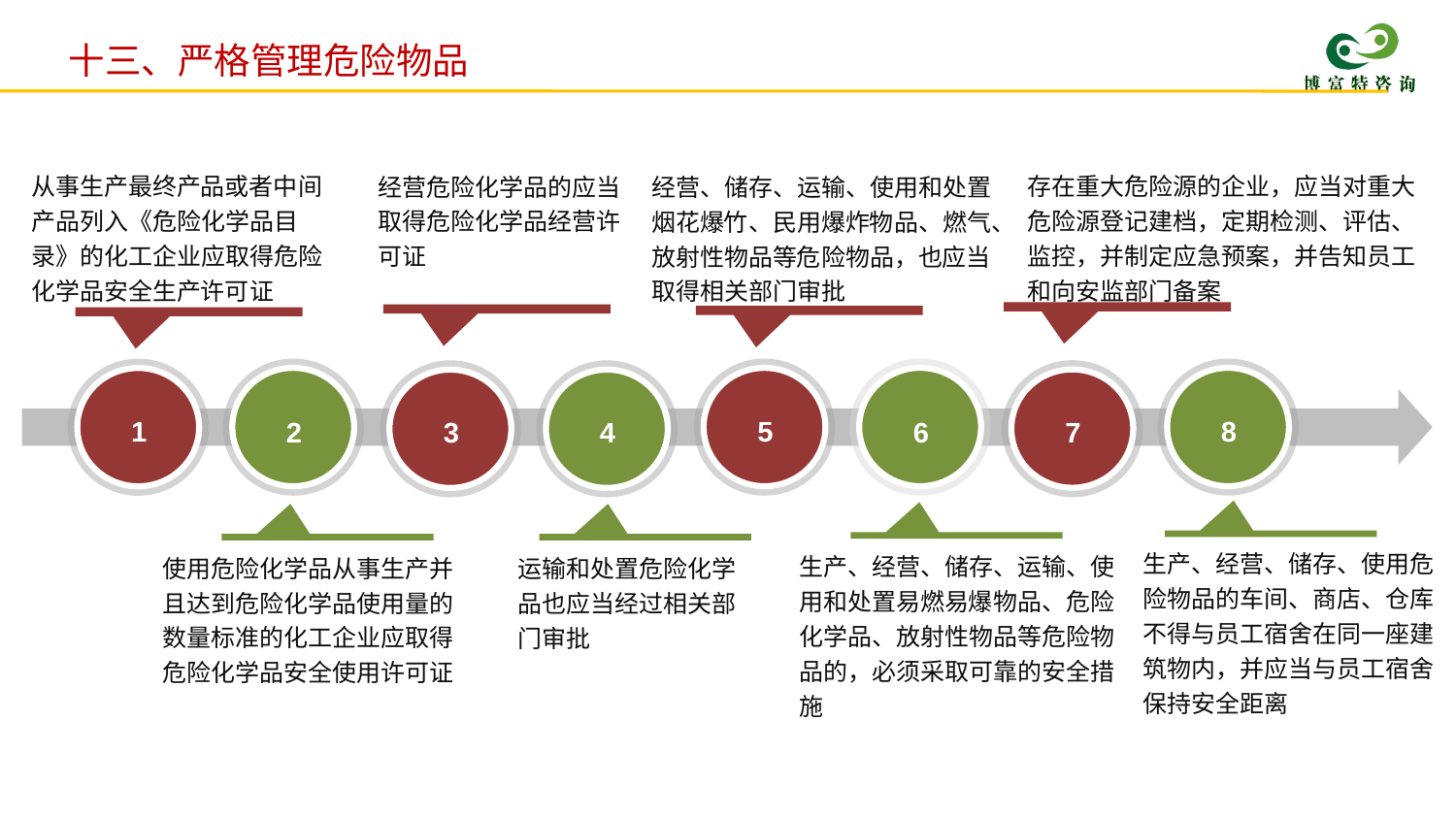

十三、严格管理危险物品
从事生产最终产品或者中间产品列入《危险化学品目录》的化工企业应取得危险化学品安全生产许可证
存在重大危险源的企业，应当对重大危险源登记建档，定期检测、评估、监控，并制定应急预案，并告知员工和向安监部门备案
经营危险化学品的应当取得危险化学品经营许可证
经营、储存、运输、使用和处置烟花爆竹、民用爆炸物品、燃气、放射性物品等危险物品，也应当取得相关部门审批

6

8

5

2

1

7

3

4

生产、经营、储存、使用危险物品的车间、商店、仓库不得与员工宿舍在同一座建筑物内，并应当与员工宿舍保持安全距离
生产、经营、储存、运输、使用和处置易燃易爆物品、危险化学品、放射性物品等危险物品的，必须采取可靠的安全措施
使用危险化学品从事生产并且达到危险化学品使用量的数量标准的化工企业应取得危险化学品安全使用许可证
运输和处置危险化学品也应当经过相关部门审批